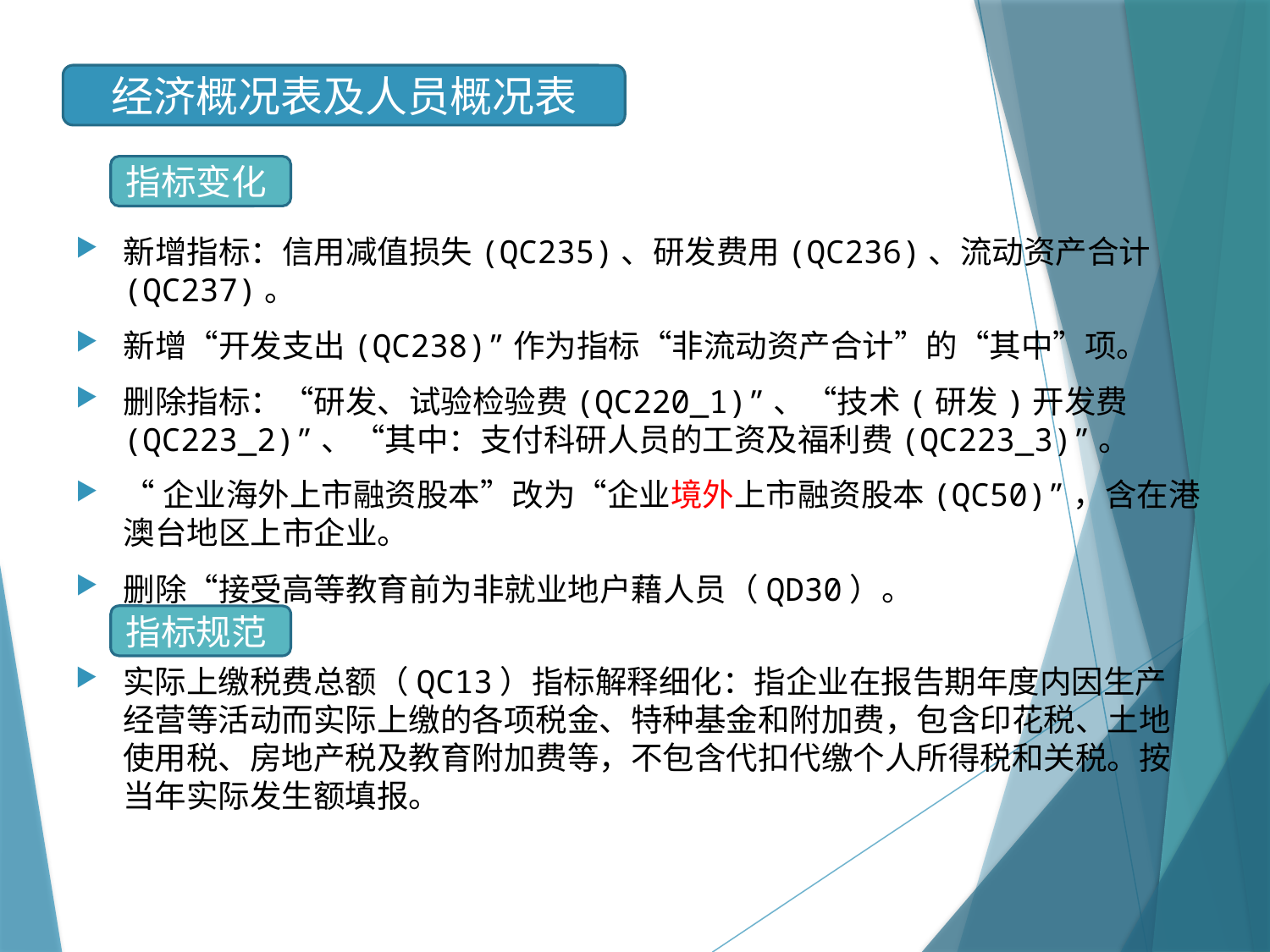

#
经济概况表及人员概况表
指标变化
新增指标：信用减值损失(QC235)、研发费用(QC236)、流动资产合计(QC237)。
新增“开发支出(QC238)”作为指标“非流动资产合计”的“其中”项。
删除指标：“研发、试验检验费(QC220_1)”、“技术(研发)开发费(QC223_2)”、“其中：支付科研人员的工资及福利费(QC223_3)”。
“企业海外上市融资股本”改为“企业境外上市融资股本(QC50)”，含在港澳台地区上市企业。
删除“接受高等教育前为非就业地户藉人员（QD30）。
指标规范
实际上缴税费总额（QC13）指标解释细化：指企业在报告期年度内因生产经营等活动而实际上缴的各项税金、特种基金和附加费，包含印花税、土地使用税、房地产税及教育附加费等，不包含代扣代缴个人所得税和关税。按当年实际发生额填报。